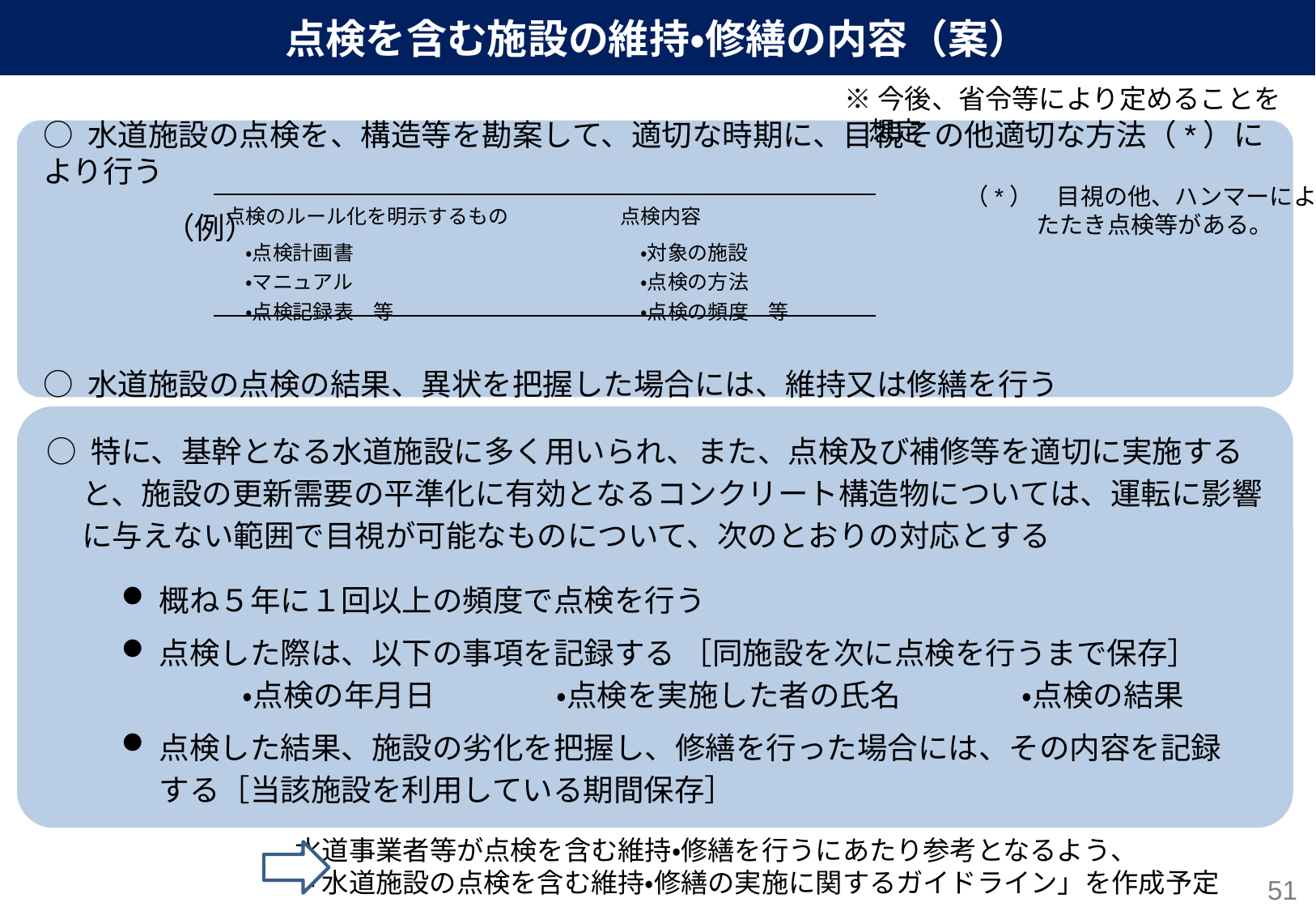

点検を含む施設の維持・修繕の内容（案）
※今後、省令等により定めることを想定
○ 水道施設の点検を、構造等を勘案して、適切な時期に、目視その他適切な方法（*）により行う
　　　　（例）

○ 水道施設の点検の結果、異状を把握した場合には、維持又は修繕を行う

（*）　目視の他、ハンマーによる
　　　たたき点検等がある。
| 点検のルール化を明示するもの | 点検内容 |
| --- | --- |
| ・点検計画書 　・マニュアル 　・点検記録表　等 | ・対象の施設 　・点検の方法 　・点検の頻度　等 |
○ 特に、基幹となる水道施設に多く用いられ、また、点検及び補修等を適切に実施すると、施設の更新需要の平準化に有効となるコンクリート構造物については、運転に影響に与えない範囲で目視が可能なものについて、次のとおりの対応とする
概ね５年に１回以上の頻度で点検を行う
点検した際は、以下の事項を記録する ［同施設を次に点検を行うまで保存］
　　　　・点検の年月日　　　　・点検を実施した者の氏名　　　　・点検の結果
点検した結果、施設の劣化を把握し、修繕を行った場合には、その内容を記録する［当該施設を利用している期間保存］
水道事業者等が点検を含む維持・修繕を行うにあたり参考となるよう、
「水道施設の点検を含む維持・修繕の実施に関するガイドライン」を作成予定

51